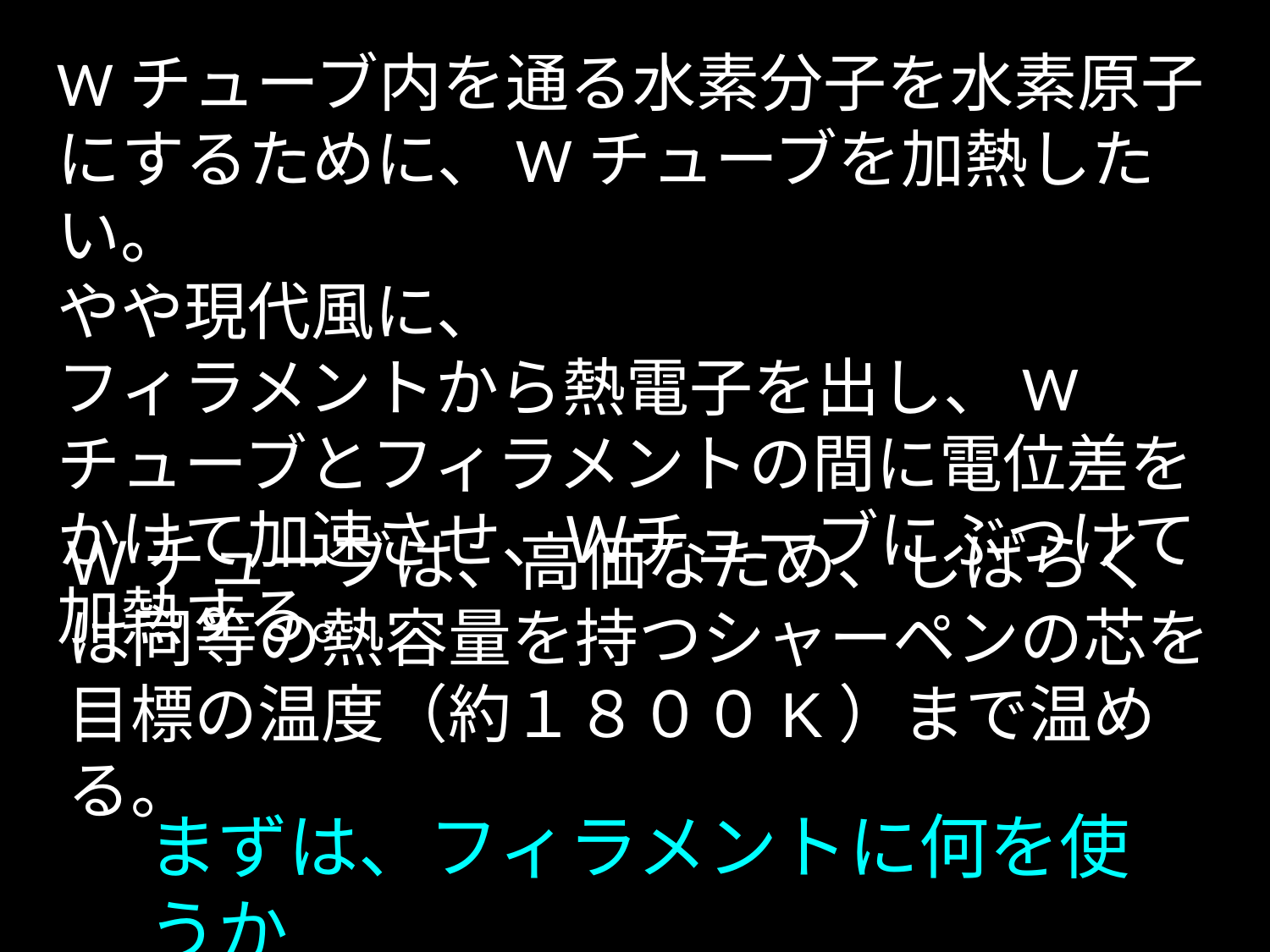

Wチューブ内を通る水素分子を水素原子にするために、Wチューブを加熱したい。
やや現代風に、
フィラメントから熱電子を出し、Wチューブとフィラメントの間に電位差をかけて加速させ、Ｗチューブにぶつけて加熱する。
Wチューブは、高価なため、しばらくは同等の熱容量を持つシャーペンの芯を目標の温度（約１８００K）まで温める。
まずは、フィラメントに何を使うか